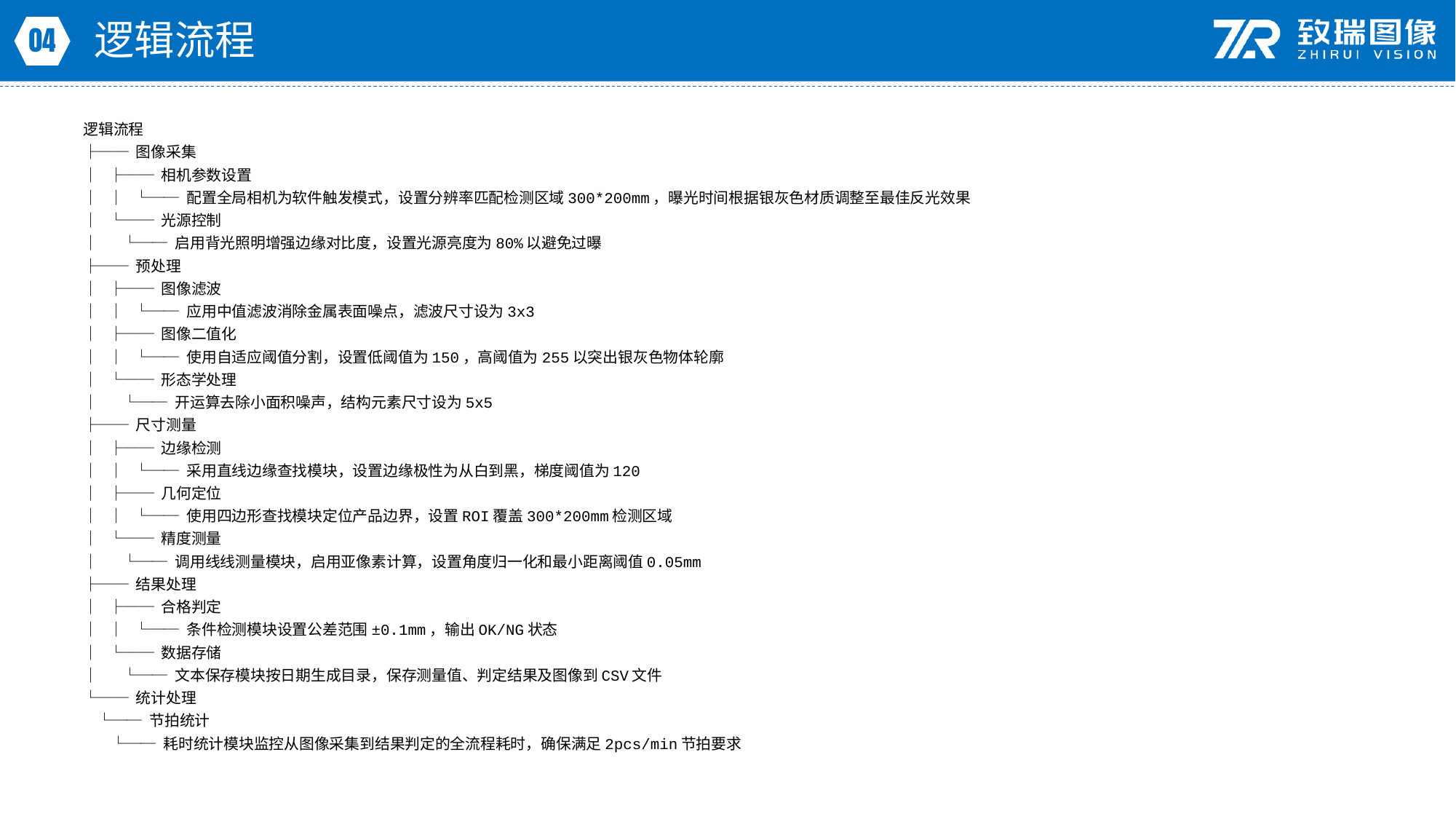

逻辑流程
04

逻辑流程
├── 图像采集
│   ├── 相机参数设置
│   │   └── 配置全局相机为软件触发模式，设置分辨率匹配检测区域300*200mm，曝光时间根据银灰色材质调整至最佳反光效果
│   └── 光源控制
│       └── 启用背光照明增强边缘对比度，设置光源亮度为80%以避免过曝
├── 预处理
│   ├── 图像滤波
│   │   └── 应用中值滤波消除金属表面噪点，滤波尺寸设为3x3
│   ├── 图像二值化
│   │   └── 使用自适应阈值分割，设置低阈值为150，高阈值为255以突出银灰色物体轮廓
│   └── 形态学处理
│       └── 开运算去除小面积噪声，结构元素尺寸设为5x5
├── 尺寸测量
│   ├── 边缘检测
│   │   └── 采用直线边缘查找模块，设置边缘极性为从白到黑，梯度阈值为120
│   ├── 几何定位
│   │   └── 使用四边形查找模块定位产品边界，设置ROI覆盖300*200mm检测区域
│   └── 精度测量
│       └── 调用线线测量模块，启用亚像素计算，设置角度归一化和最小距离阈值0.05mm
├── 结果处理
│   ├── 合格判定
│   │   └── 条件检测模块设置公差范围±0.1mm，输出OK/NG状态
│   └── 数据存储
│       └── 文本保存模块按日期生成目录，保存测量值、判定结果及图像到CSV文件
└── 统计处理
    └── 节拍统计
        └── 耗时统计模块监控从图像采集到结果判定的全流程耗时，确保满足2pcs/min节拍要求